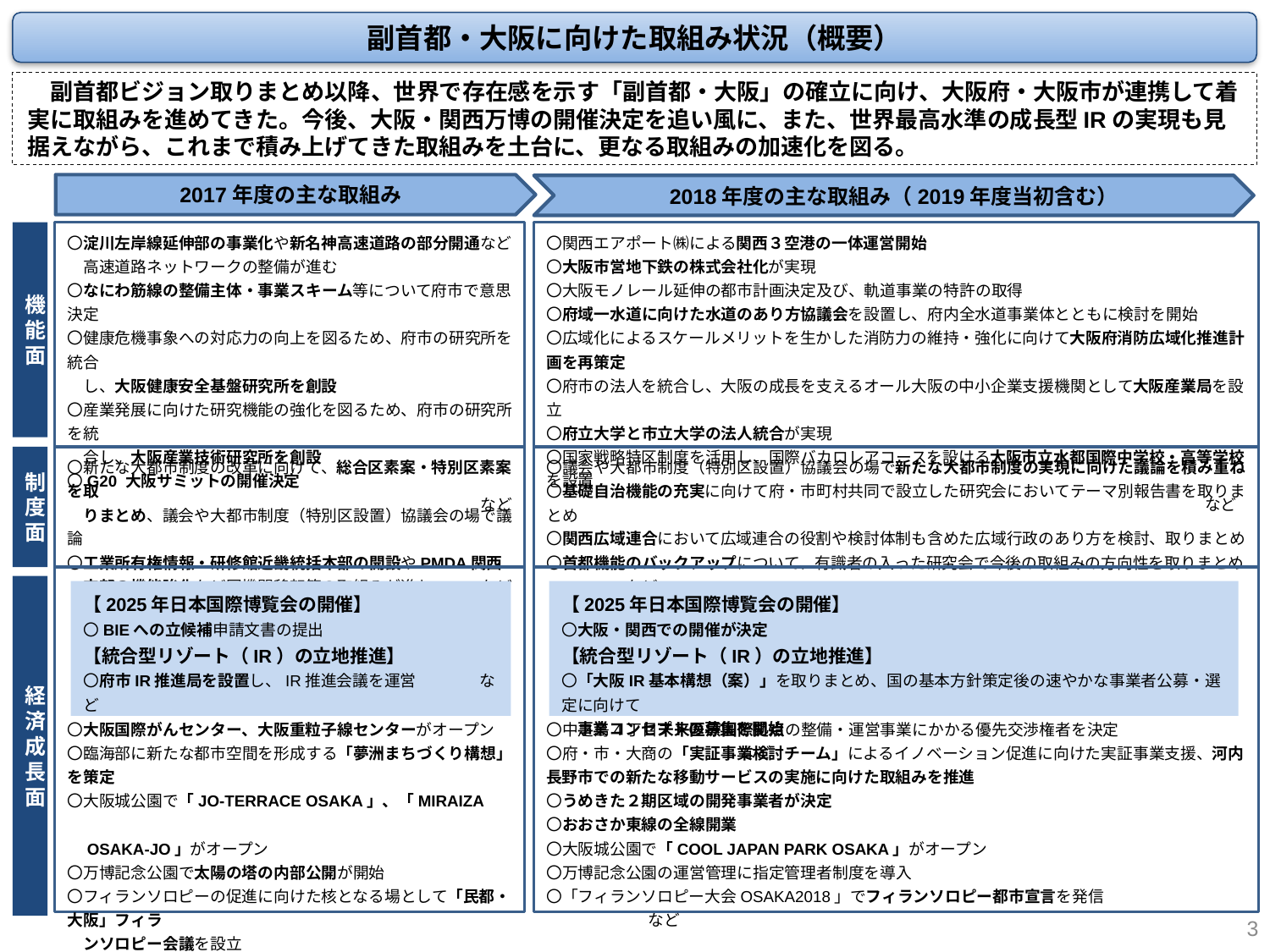

副首都・大阪に向けた取組み状況（概要）
　副首都ビジョン取りまとめ以降、世界で存在感を示す「副首都・大阪」の確立に向け、大阪府・大阪市が連携して着実に取組みを進めてきた。今後、大阪・関西万博の開催決定を追い風に、また、世界最高水準の成長型IRの実現も見据えながら、これまで積み上げてきた取組みを土台に、更なる取組みの加速化を図る。
2017年度の主な取組み
2018年度の主な取組み（2019年度当初含む）
機能面
〇淀川左岸線延伸部の事業化や新名神高速道路の部分開通など
　高速道路ネットワークの整備が進む
〇なにわ筋線の整備主体・事業スキーム等について府市で意思決定
〇健康危機事象への対応力の向上を図るため、府市の研究所を統合
　し、大阪健康安全基盤研究所を創設
〇産業発展に向けた研究機能の強化を図るため、府市の研究所を統
　合し、大阪産業技術研究所を創設
〇G20 大阪サミットの開催決定
　　　　　　　　　　　　　　　など

〇関西エアポート㈱による関西３空港の一体運営開始
〇大阪市営地下鉄の株式会社化が実現
〇大阪モノレール延伸の都市計画決定及び、軌道事業の特許の取得
〇府域一水道に向けた水道のあり方協議会を設置し、府内全水道事業体とともに検討を開始
〇広域化によるスケールメリットを生かした消防力の維持・強化に向けて大阪府消防広域化推進計画を再策定
〇府市の法人を統合し、大阪の成長を支えるオール大阪の中小企業支援機関として大阪産業局を設立
〇府立大学と市立大学の法人統合が実現
〇国家戦略特区制度を活用し、国際バカロレアコースを設ける大阪市立水都国際中学校・高等学校を設置
　　　　　　　　　　　　　　　　　　　　　　　　　　　　　　　　　　　　　　　　　 など
制度面
〇新たな大都市制度の改革に向けて、総合区素案・特別区素案を取
　りまとめ、議会や大都市制度（特別区設置）協議会の場で議論
〇工業所有権情報・研修館近畿統括本部の開設やPMDA関西
　支部の機能強化など国機関移転等の取組みが進む　　　など

〇議会や大都市制度（特別区設置）協議会の場で新たな大都市制度の実現に向けた議論を積み重ね
〇基礎自治機能の充実に向けて府・市町村共同で設立した研究会においてテーマ別報告書を取りまとめ
〇関西広域連合において広域連合の役割や検討体制も含めた広域行政のあり方を検討、取りまとめ
〇首都機能のバックアップについて、有識者の入った研究会で今後の取組みの方向性を取りまとめ　　　　　など

〇大阪国際がんセンター、大阪重粒子線センターがオープン
〇臨海部に新たな都市空間を形成する「夢洲まちづくり構想」を策定
〇大阪城公園で「JO-TERRACE OSAKA」、「MIRAIZA
　OSAKA-JO」がオープン
〇万博記念公園で太陽の塔の内部公開が開始
〇フィランソロピーの促進に向けた核となる場として「民都・大阪」フィラ
　ンソロピー会議を設立　　　　　　　　　　　　　　　　　　　　　　　　など

〇中之島4丁目未来医療国際拠点の整備・運営事業にかかる優先交渉権者を決定
〇府・市・大商の「実証事業検討チーム」によるイノベーション促進に向けた実証事業支援、河内長野市での新たな移動サービスの実施に向けた取組みを推進
〇うめきた２期区域の開発事業者が決定
〇おおさか東線の全線開業
〇大阪城公園で「COOL JAPAN PARK OSAKA」がオープン
〇万博記念公園の運営管理に指定管理者制度を導入
〇「フィランソロピー大会OSAKA2018」でフィランソロピー都市宣言を発信　　　　　　　　　　               　など
経済成長面
【2025年日本国際博覧会の開催】
〇BIEへの立候補申請文書の提出
【統合型リゾート（IR）の立地推進】
〇府市IR推進局を設置し、IR推進会議を運営　　　　など
【2025年日本国際博覧会の開催】
〇大阪・関西での開催が決定
【統合型リゾート（IR）の立地推進】
〇「大阪IR基本構想（案）」を取りまとめ、国の基本方針策定後の速やかな事業者公募・選定に向けて
　事業コンセプトの募集を開始   　　　　　　　　　　　　　　　　　　　　　　　　　　　　　　　　　　　　　　 など
3